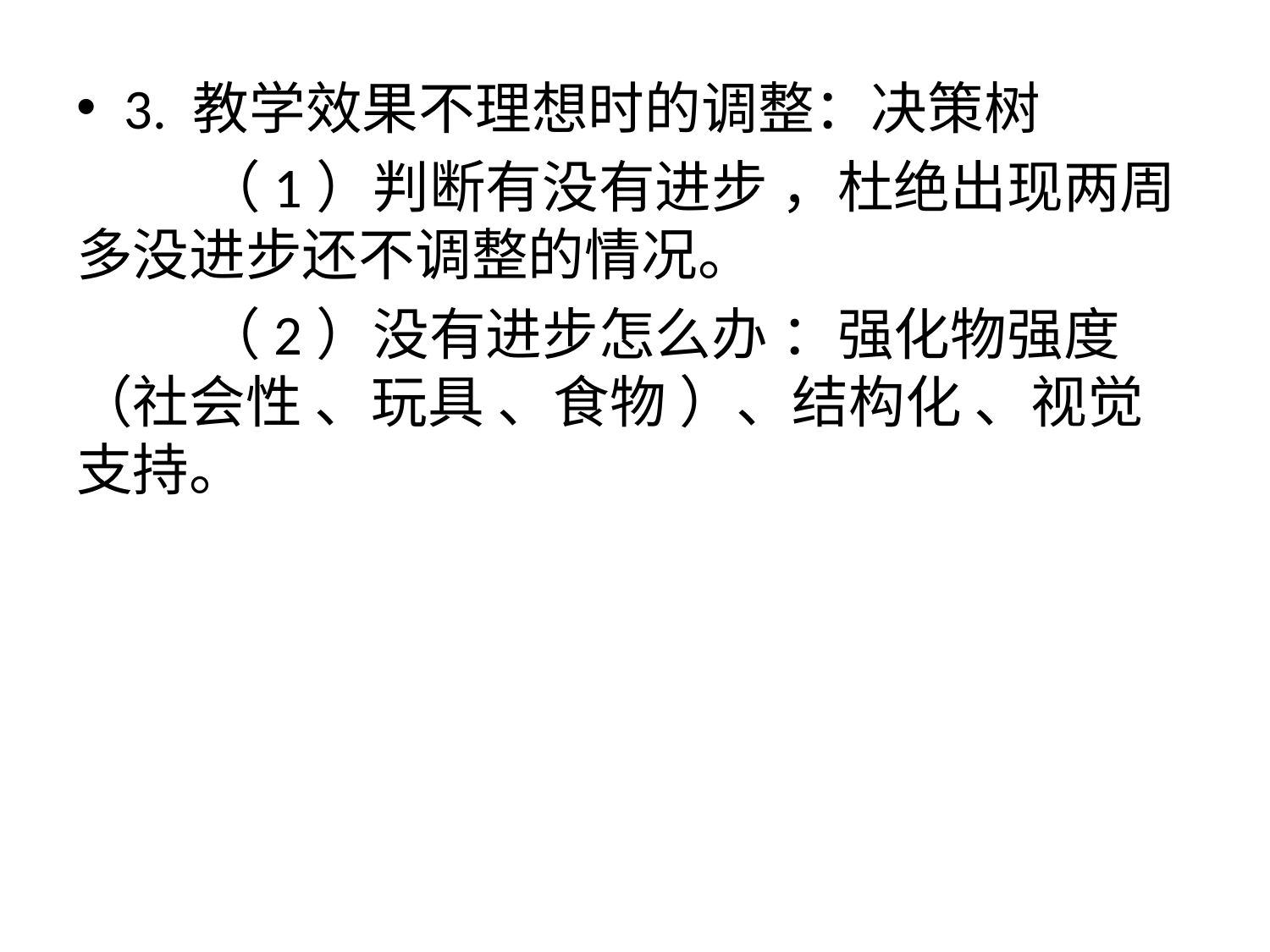

3. 教学效果不理想时的调整：决策树
         （1）判断有没有进步 ，杜绝出现两周多没进步还不调整的情况。
         （2）没有进步怎么办 ：强化物强度（社会性 、玩具 、食物 ）、结构化 、视觉支持。